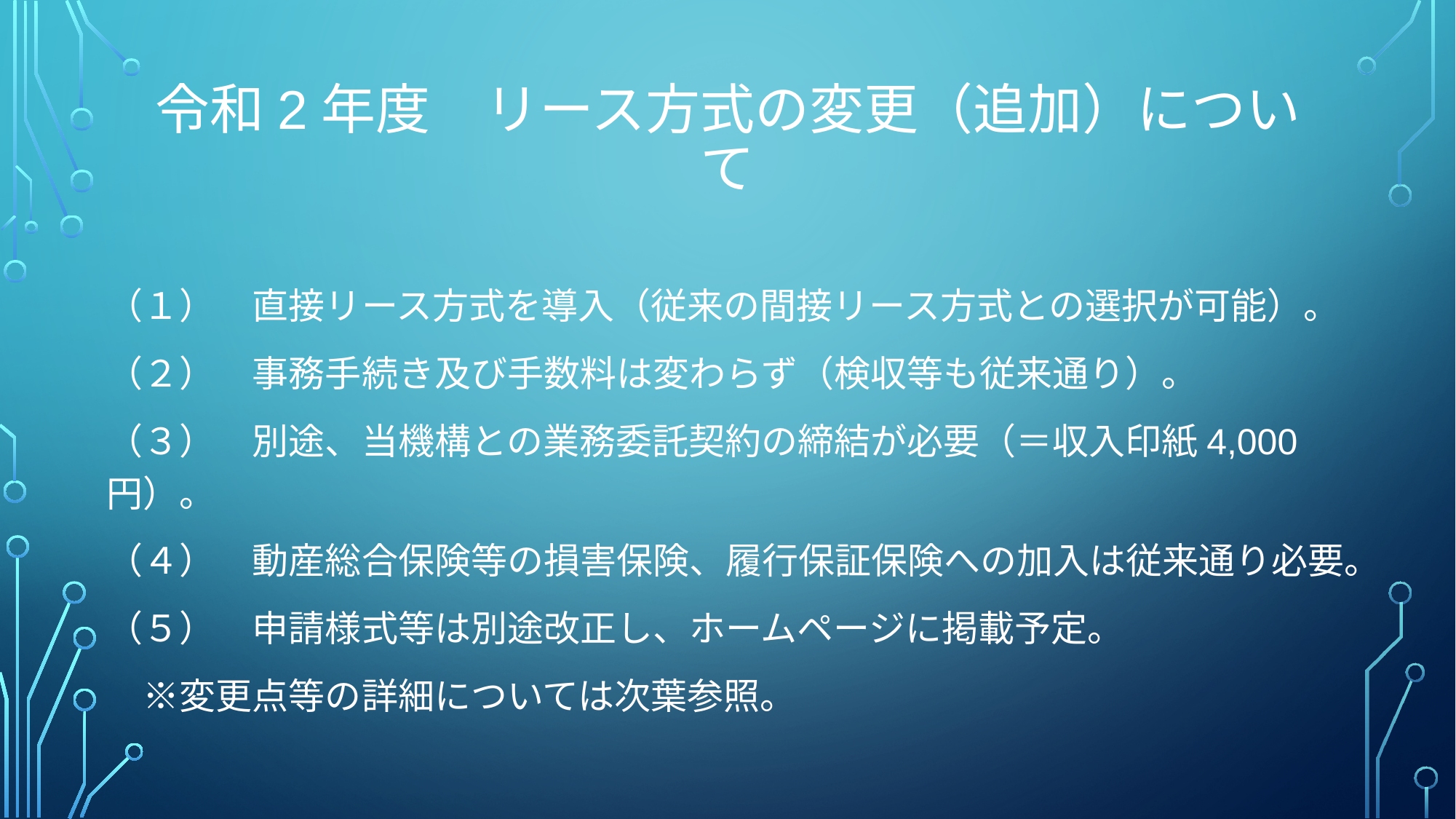

# 令和2年度　リース方式の変更（追加）について
（１）　直接リース方式を導入（従来の間接リース方式との選択が可能）。
（２）　事務手続き及び手数料は変わらず（検収等も従来通り）。
（３）　別途、当機構との業務委託契約の締結が必要（＝収入印紙4,000円）。
（４）　動産総合保険等の損害保険、履行保証保険への加入は従来通り必要。
（５）　申請様式等は別途改正し、ホームページに掲載予定。
　※変更点等の詳細については次葉参照。